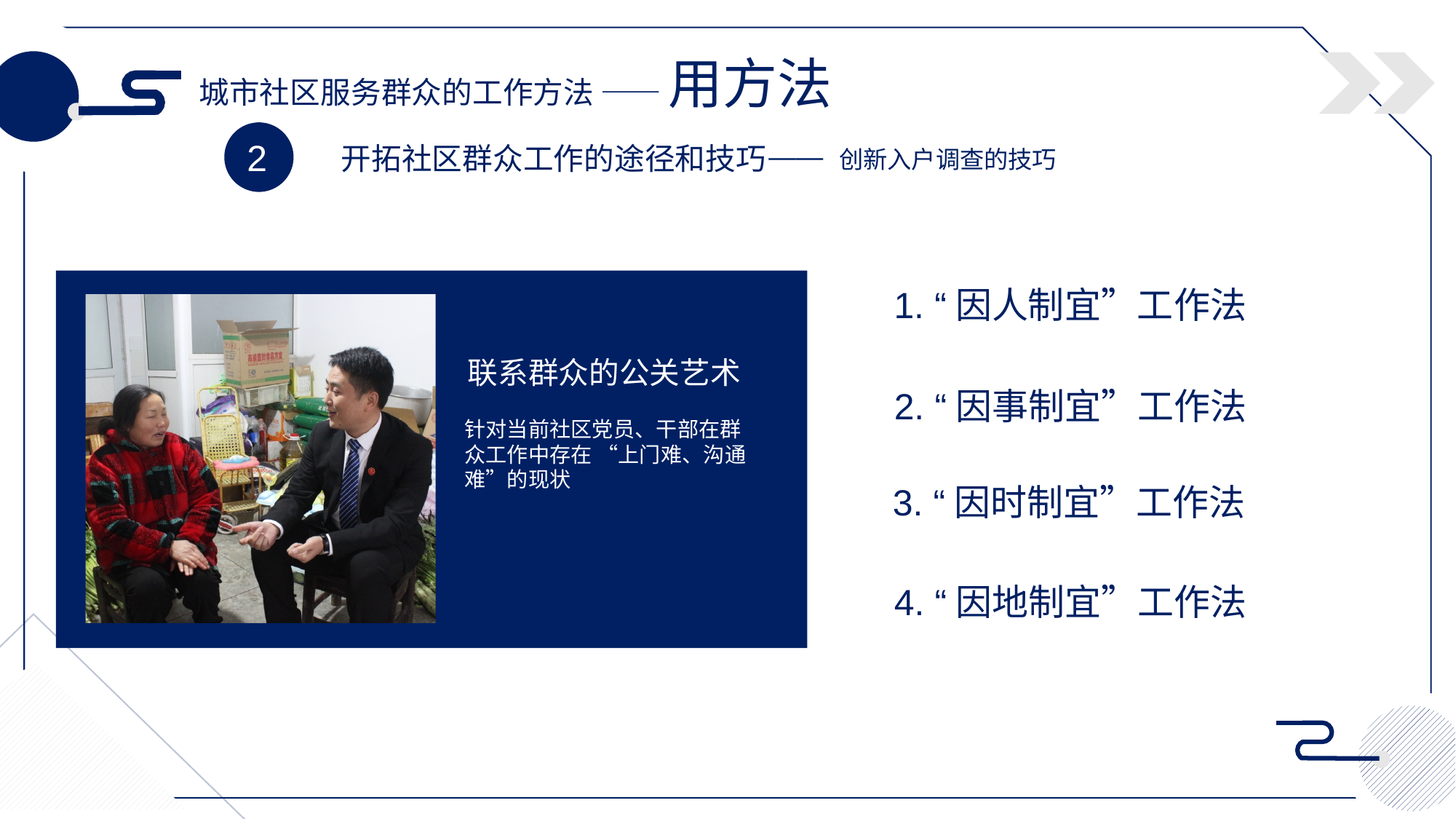

城市社区服务群众的工作方法 —— 用方法

2
开拓社区群众工作的途径和技巧
——
 创新入户调查的技巧
1. “因人制宜”工作法

联系群众的公关艺术
2. “因事制宜”工作法
针对当前社区党员、干部在群众工作中存在 “上门难、沟通难”的现状
3. “因时制宜”工作法
4. “因地制宜”工作法